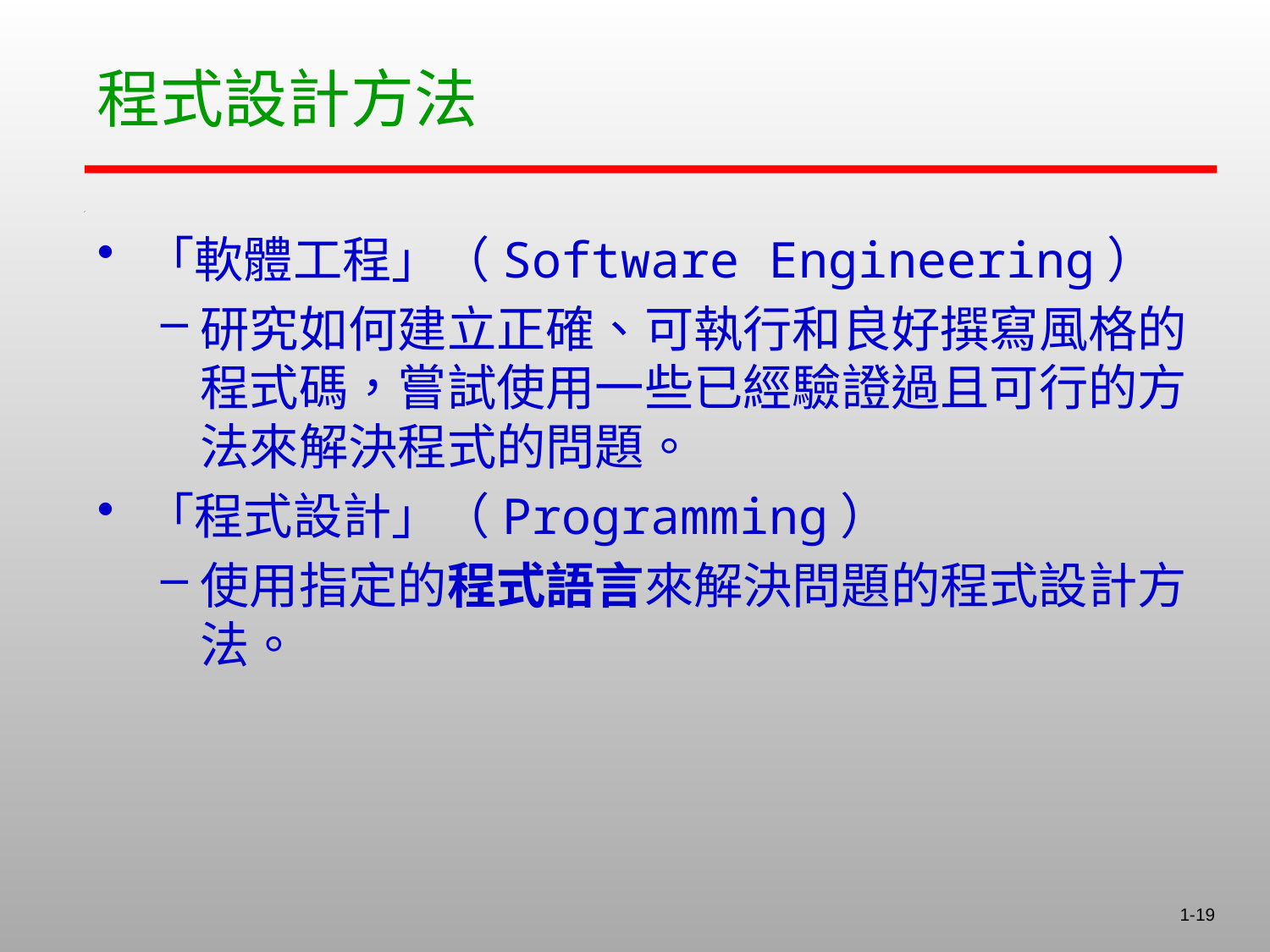

# 程式設計方法
「軟體工程」（Software Engineering）
研究如何建立正確、可執行和良好撰寫風格的程式碼，嘗試使用一些已經驗證過且可行的方法來解決程式的問題。
「程式設計」（Programming）
使用指定的程式語言來解決問題的程式設計方法。
1-19